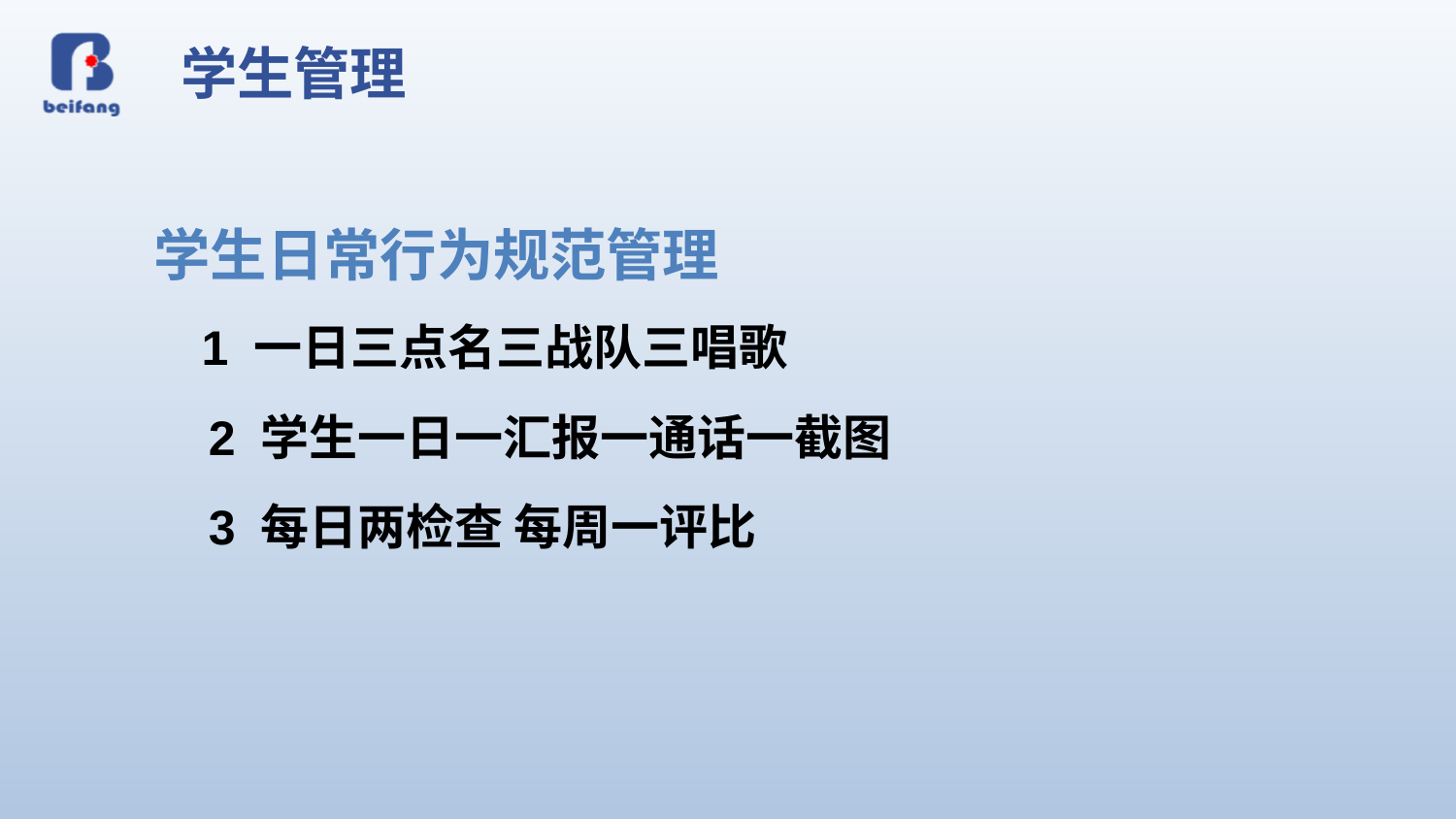

学生管理
学生日常行为规范管理
   1 一日三点名三战队三唱歌
    2 学生一日一汇报一通话一截图
    3 每日两检查 每周一评比